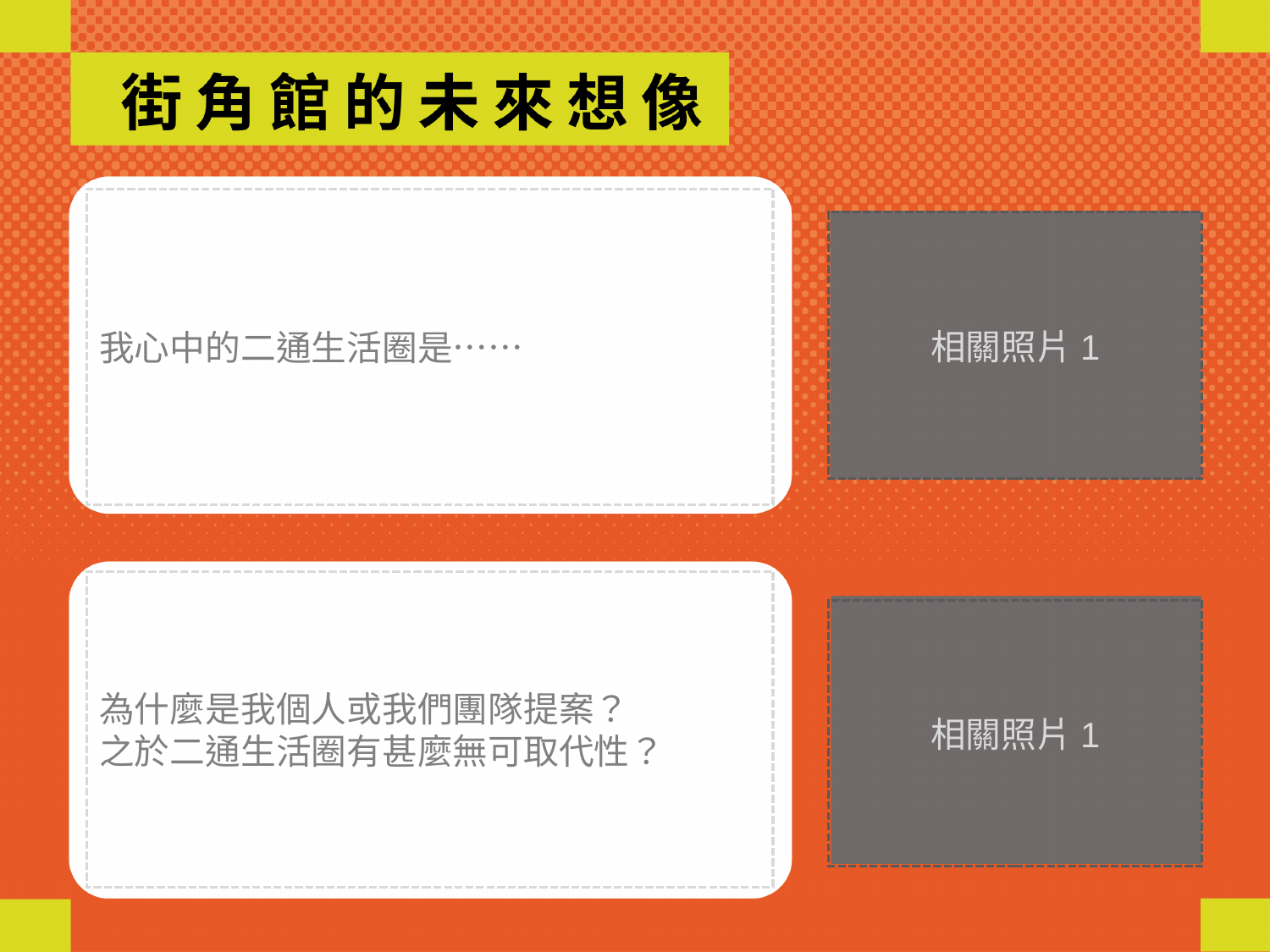

我心中的二通生活圈是……
相關照片1
相關照片1
為什麼是我個人或我們團隊提案？
之於二通生活圈有甚麼無可取代性？